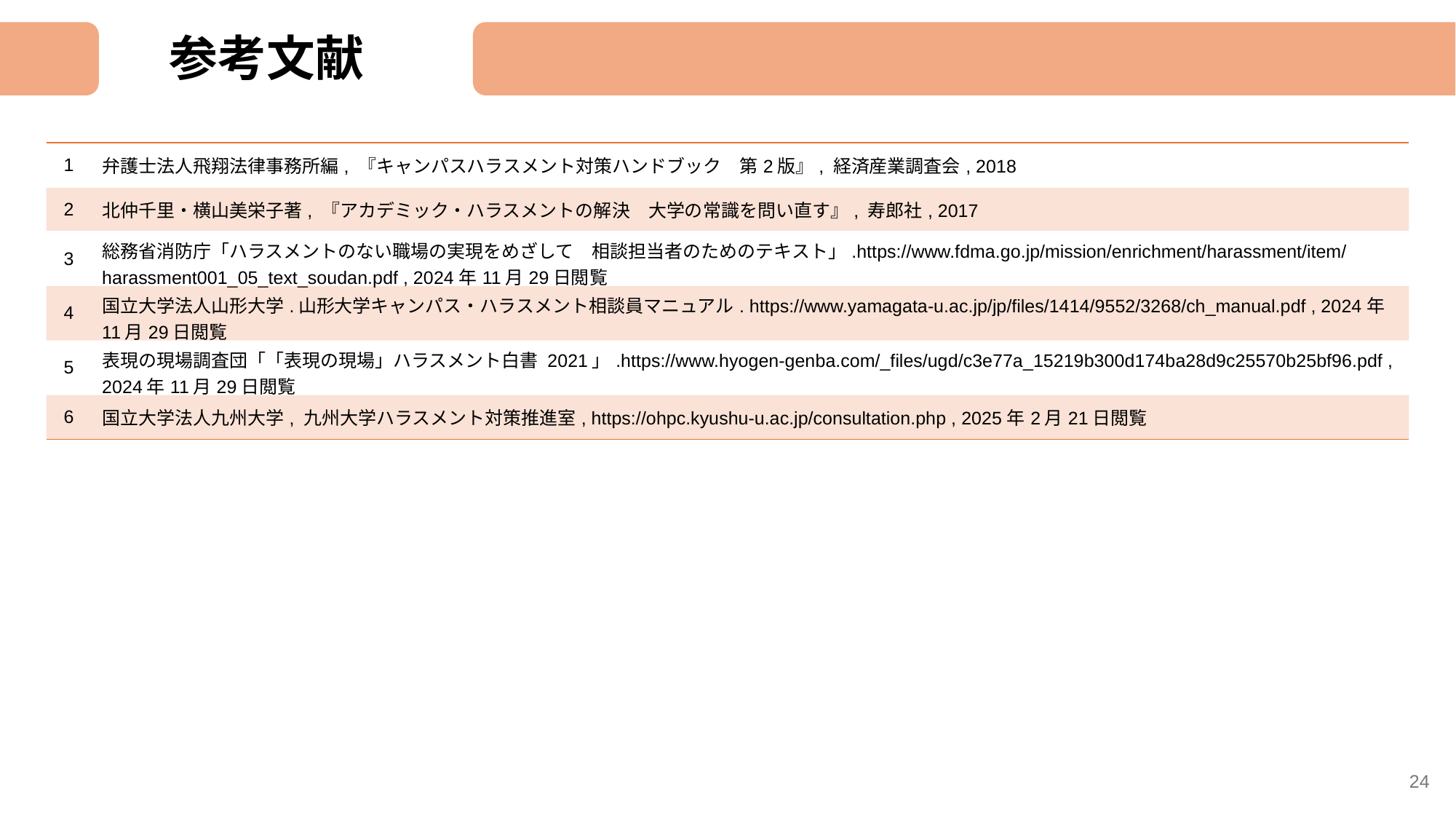

参考文献
| 1 | 弁護士法人飛翔法律事務所編, 『キャンパスハラスメント対策ハンドブック　第2版』, 経済産業調査会, 2018 |
| --- | --- |
| 2 | 北仲千里・横山美栄子著, 『アカデミック・ハラスメントの解決　大学の常識を問い直す』, 寿郎社, 2017 |
| 3 | 総務省消防庁「ハラスメントのない職場の実現をめざして　相談担当者のためのテキスト」.https://www.fdma.go.jp/mission/enrichment/harassment/item/harassment001\_05\_text\_soudan.pdf , 2024年11月29日閲覧 |
| 4 | 国立大学法人山形大学.山形大学キャンパス・ハラスメント相談員マニュアル. https://www.yamagata-u.ac.jp/jp/files/1414/9552/3268/ch\_manual.pdf , 2024年11月29日閲覧 |
| 5 | 表現の現場調査団「「表現の現場」ハラスメント⽩書 2021」.https://www.hyogen-genba.com/\_files/ugd/c3e77a\_15219b300d174ba28d9c25570b25bf96.pdf , 2024年11月29日閲覧 |
| 6 | 国立大学法人九州大学, 九州大学ハラスメント対策推進室, https://ohpc.kyushu-u.ac.jp/consultation.php , 2025年2月21日閲覧 |
24